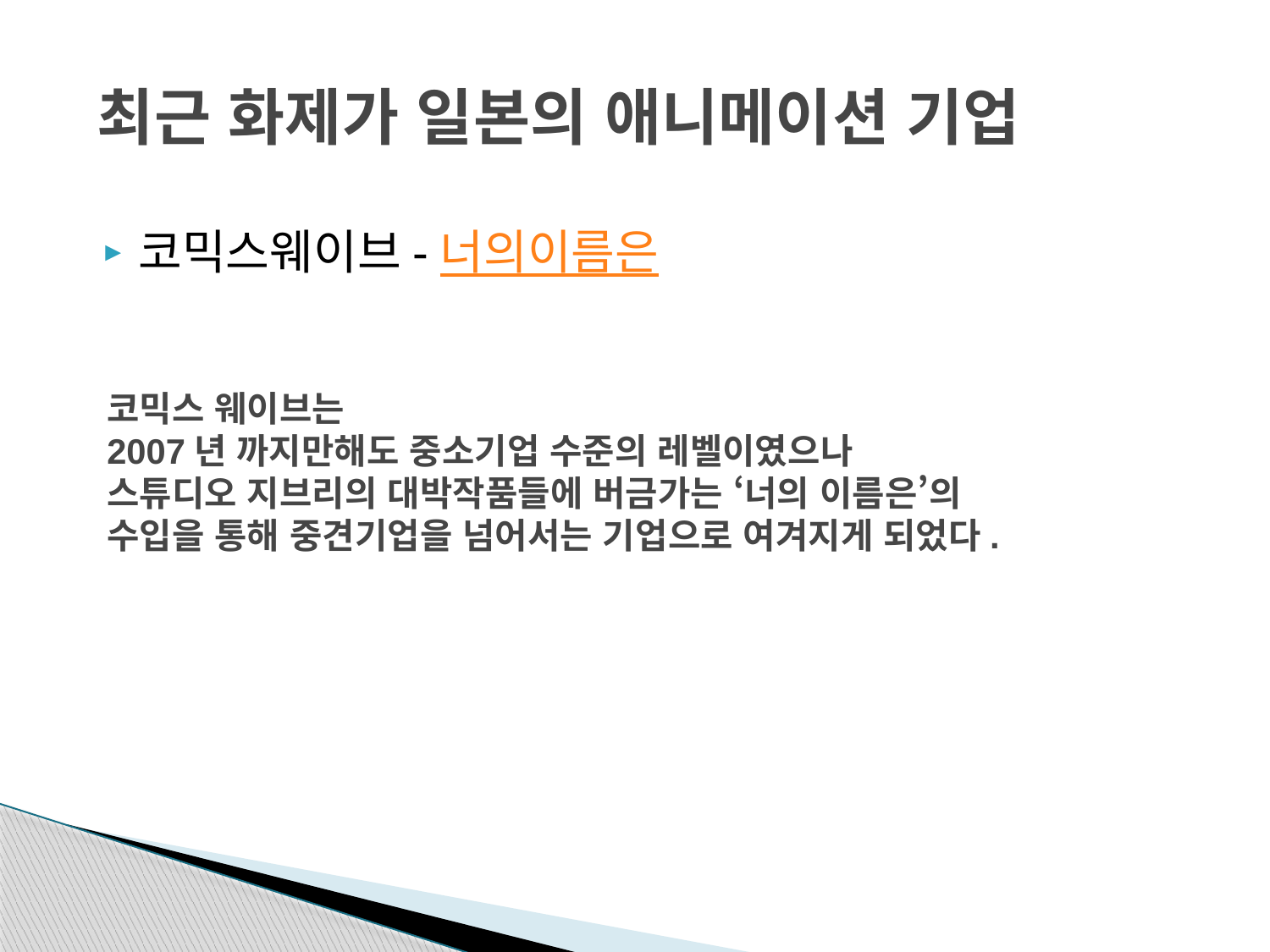

# 최근 화제가 일본의 애니메이션 기업
코믹스웨이브-너의이름은

코믹스 웨이브는
2007년 까지만해도 중소기업 수준의 레벨이였으나
스튜디오 지브리의 대박작품들에 버금가는 ‘너의 이름은’의
수입을 통해 중견기업을 넘어서는 기업으로 여겨지게 되었다.